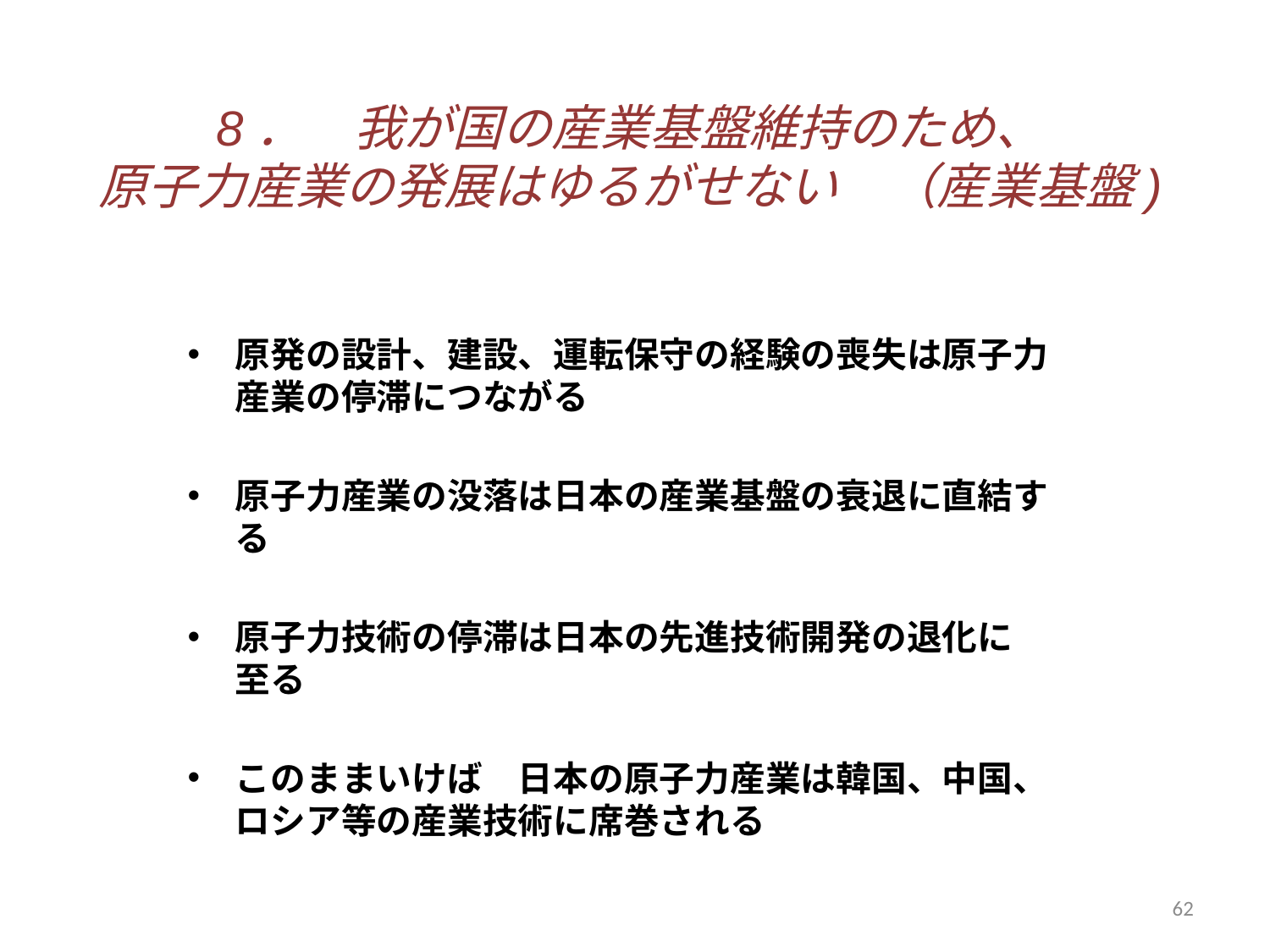

# 8．　我が国の産業基盤維持のため、 原子力産業の発展はゆるがせない　（産業基盤)
原発の設計、建設、運転保守の経験の喪失は原子力産業の停滞につながる

原子力産業の没落は日本の産業基盤の衰退に直結する

原子力技術の停滞は日本の先進技術開発の退化に　至る

このままいけば　日本の原子力産業は韓国、中国、ロシア等の産業技術に席巻される
62